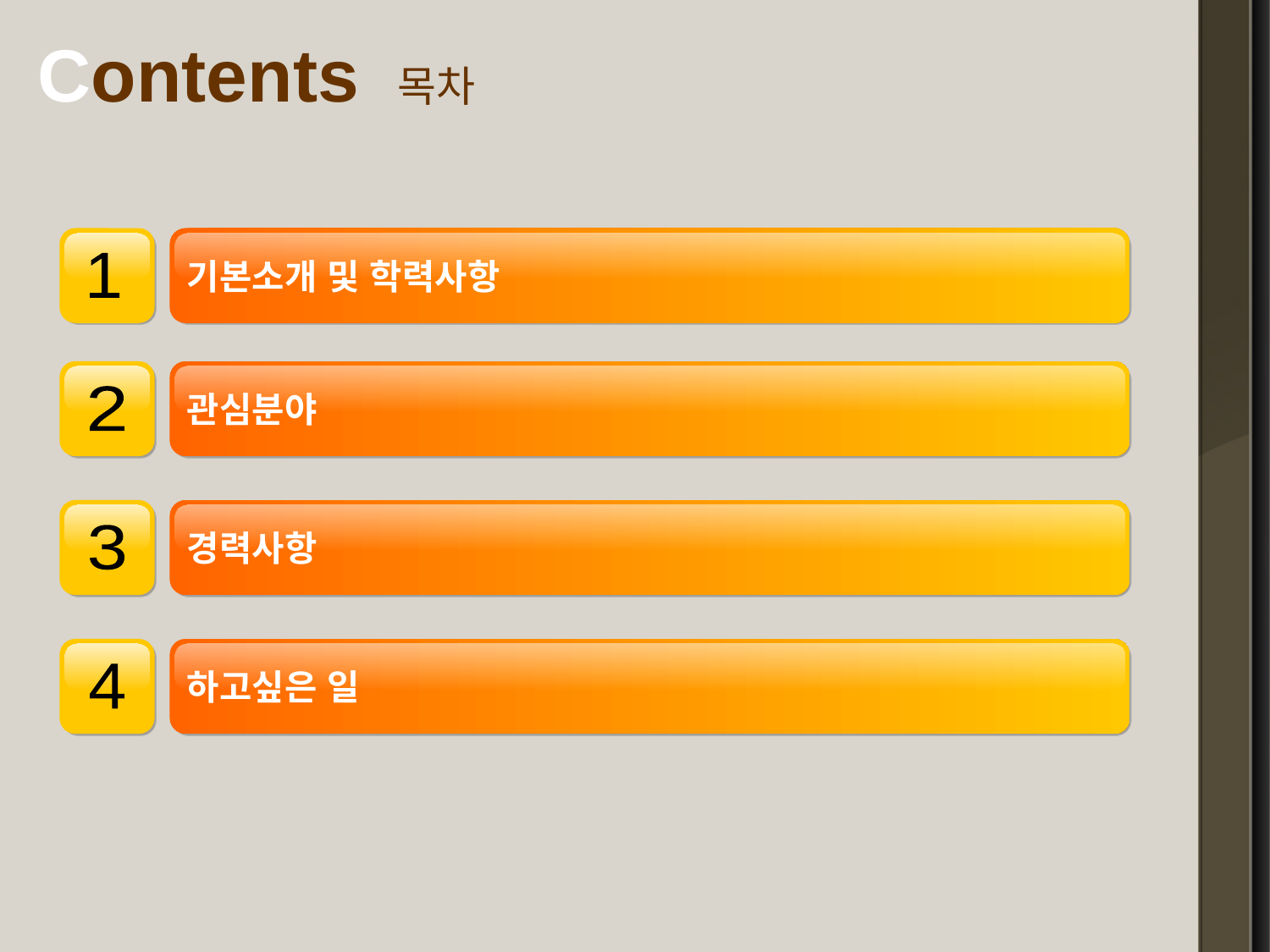

# Contents 목차

기본소개 및 학력사항

1

관심분야

2

경력사항

3

하고싶은 일

4